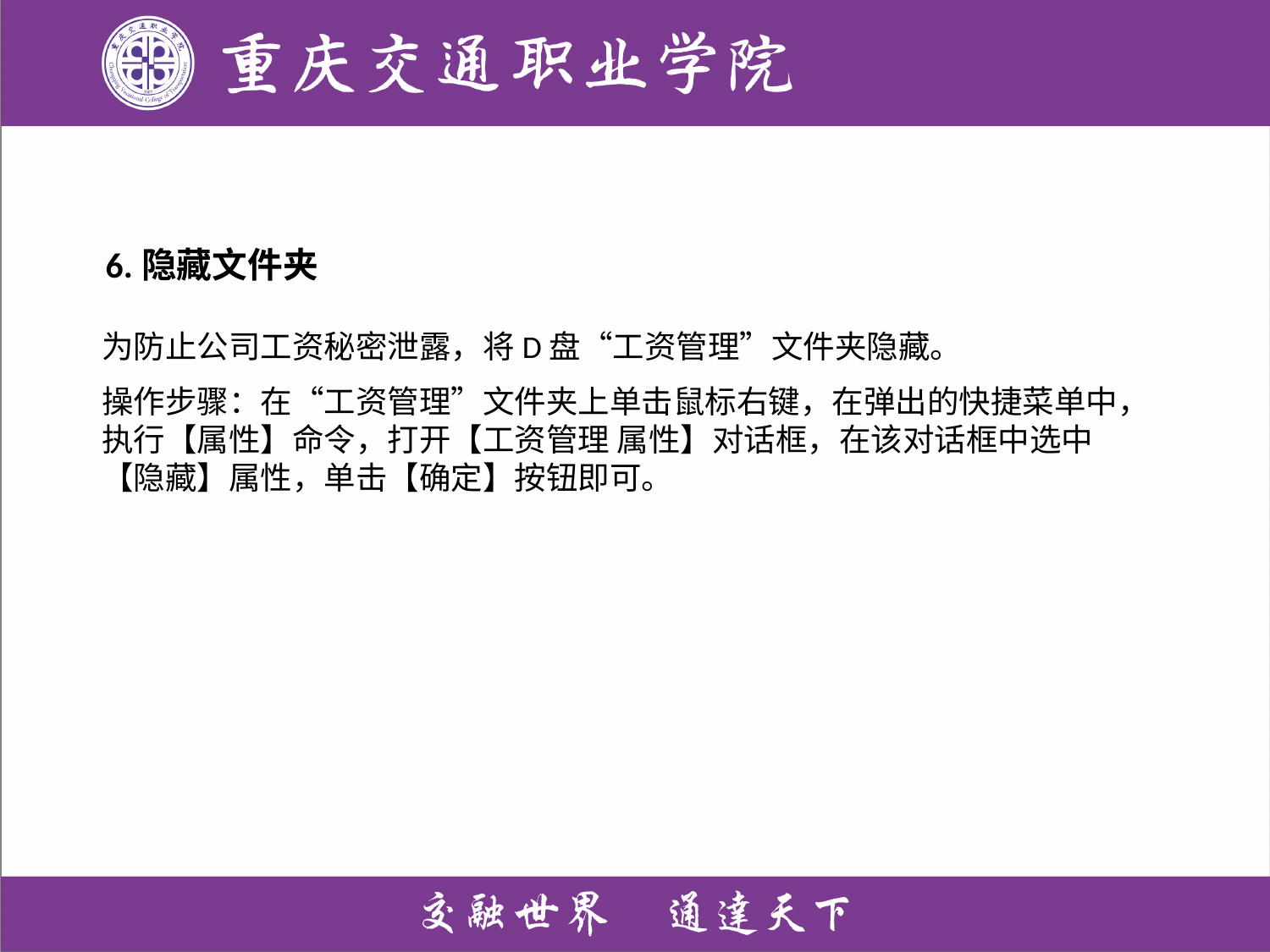

6.隐藏文件夹
为防止公司工资秘密泄露，将D盘“工资管理”文件夹隐藏。
操作步骤：在“工资管理”文件夹上单击鼠标右键，在弹出的快捷菜单中，执行【属性】命令，打开【工资管理 属性】对话框，在该对话框中选中【隐藏】属性，单击【确定】按钮即可。